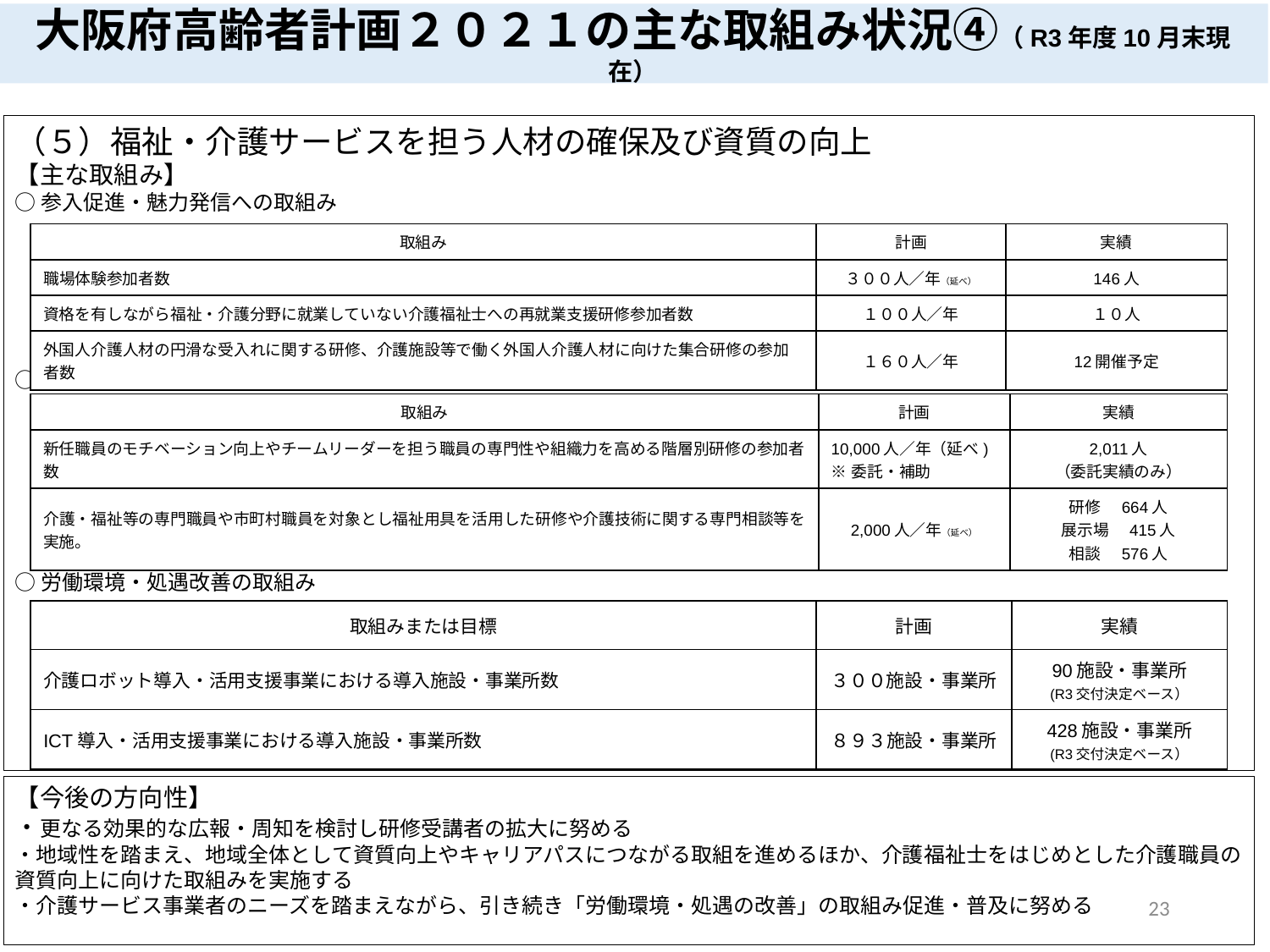

大阪府高齢者計画２０２１の主な取組み状況④（R3年度10月末現在）
（５）福祉・介護サービスを担う人材の確保及び資質の向上
【主な取組み】
○参入促進・魅力発信への取組み

○介護職員の離職防止・定着促進・資質向上の取組み

○労働環境・処遇改善の取組み

| 取組み | 計画 | 実績 |
| --- | --- | --- |
| 職場体験参加者数 | ３００人／年（延べ） | 146人 |
| 資格を有しながら福祉・介護分野に就業していない介護福祉士への再就業支援研修参加者数 | １００人／年 | １０人 |
| 外国人介護人材の円滑な受入れに関する研修、介護施設等で働く外国人介護人材に向けた集合研修の参加者数 | １６０人／年 | 12開催予定 |
| 取組み | 計画 | 実績 |
| --- | --- | --- |
| 新任職員のモチベーション向上やチームリーダーを担う職員の専門性や組織力を高める階層別研修の参加者数 | 10,000人／年（延べ) ※委託・補助 | 2,011人 （委託実績のみ） |
| 介護・福祉等の専門職員や市町村職員を対象とし福祉用具を活用した研修や介護技術に関する専門相談等を実施。 | 2,000人／年（延べ） | 研修　664人 展示場　415人 相談　576人 |
| 取組みまたは目標 | 計画 | 実績 |
| --- | --- | --- |
| 介護ロボット導入・活用支援事業における導入施設・事業所数 | ３００施設・事業所 | 90施設・事業所 (R3交付決定ベース） |
| ICT導入・活用支援事業における導入施設・事業所数 | ８９３施設・事業所 | 428施設・事業所 (R3交付決定ベース） |
【今後の方向性】
・更なる効果的な広報・周知を検討し研修受講者の拡大に努める
・地域性を踏まえ、地域全体として資質向上やキャリアパスにつながる取組を進めるほか、介護福祉士をはじめとした介護職員の資質向上に向けた取組みを実施する
・介護サービス事業者のニーズを踏まえながら、引き続き「労働環境・処遇の改善」の取組み促進・普及に努める

23